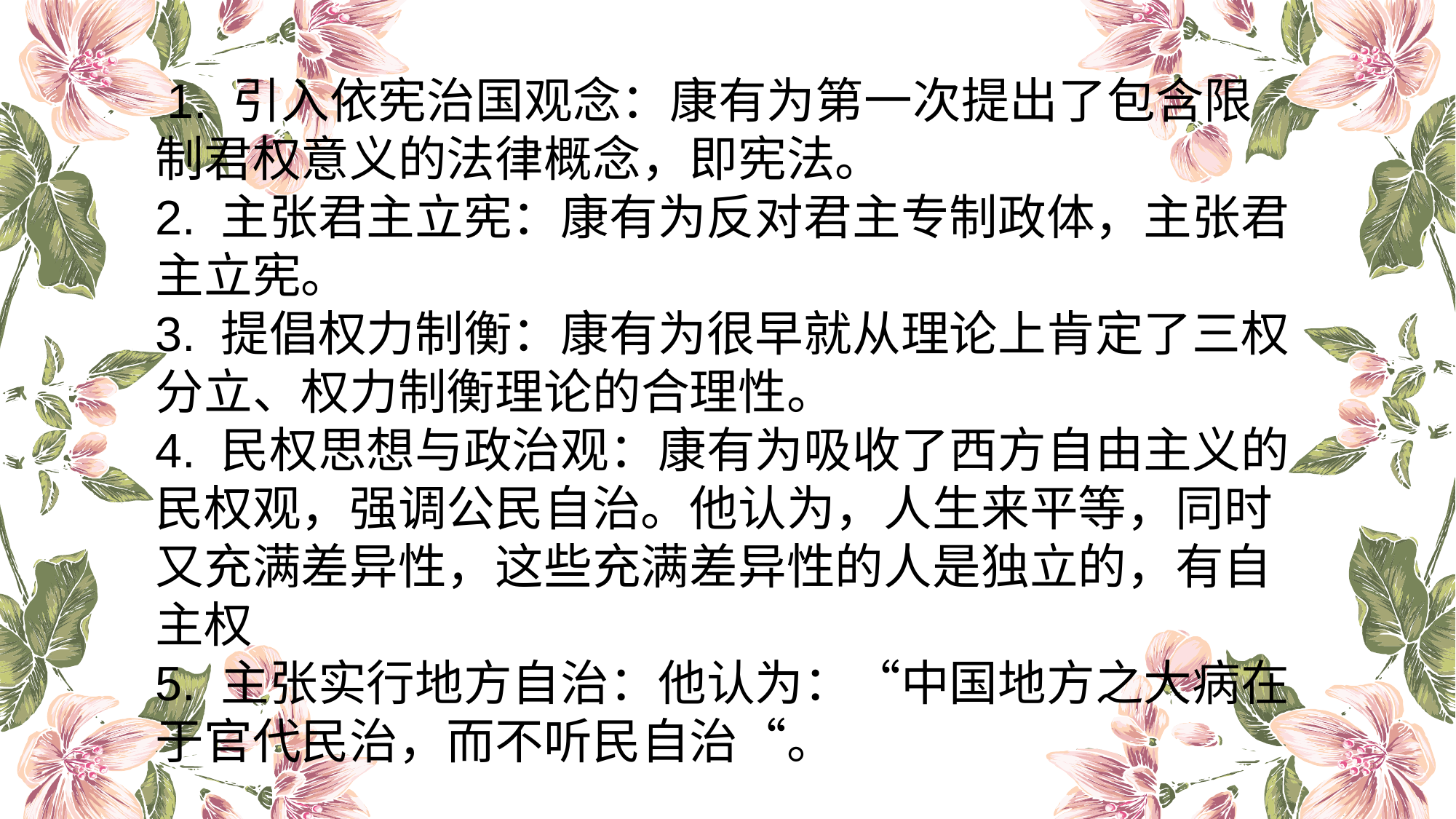

# 1. 引入依宪治国观念：康有为第一次提出了包含限制君权意义的法律概念，即宪法。 2. 主张君主立宪：康有为反对君主专制政体，主张君主立宪。 3. 提倡权力制衡：康有为很早就从理论上肯定了三权分立、权力制衡理论的合理性。 4. 民权思想与政治观：康有为吸收了西方自由主义的民权观，强调公民自治。他认为，人生来平等，同时又充满差异性，这些充满差异性的人是独立的，有自主权 5. 主张实行地方自治：他认为：“中国地方之大病在于官代民治，而不听民自治“。